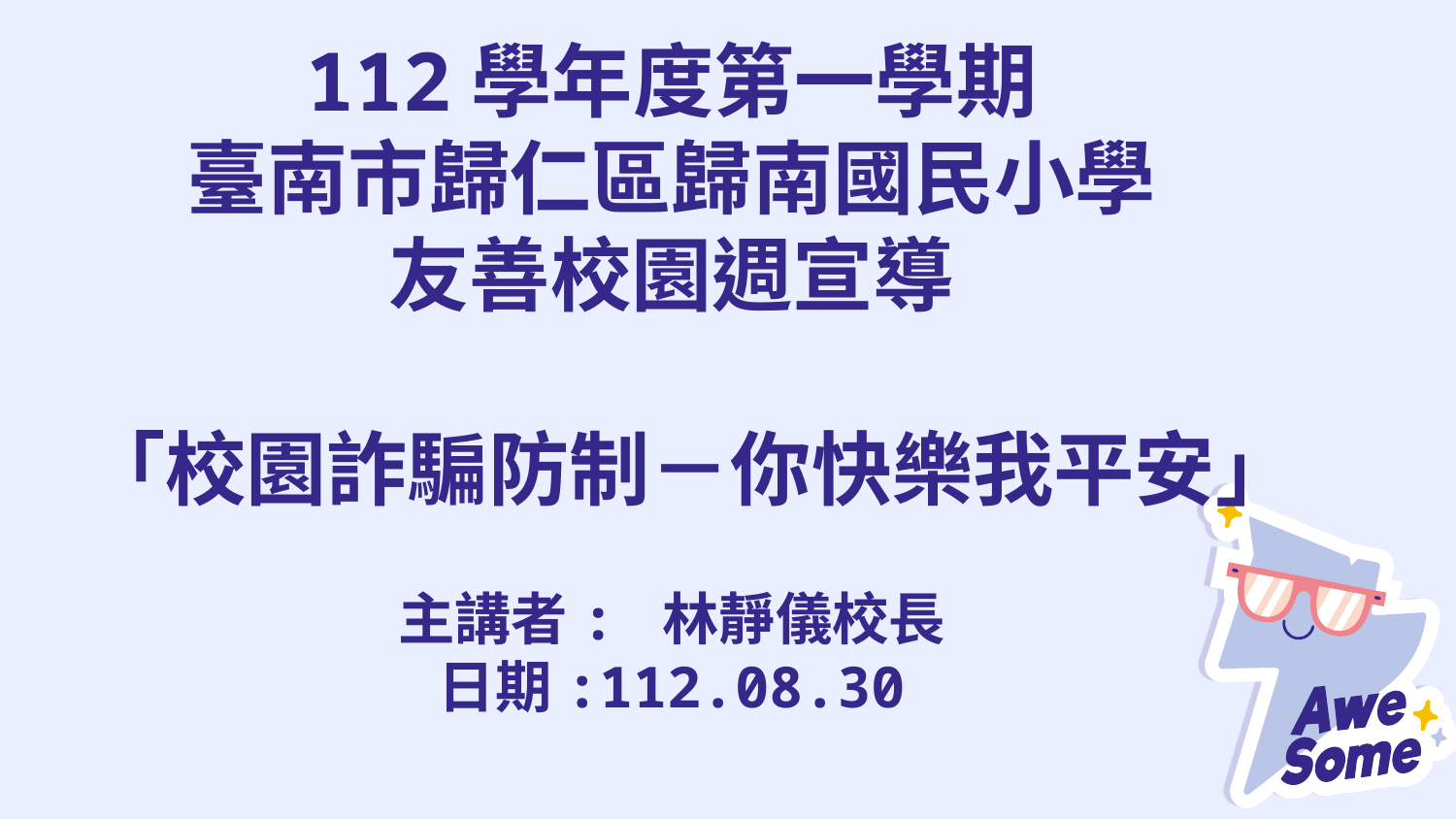

112學年度第一學期
臺南市歸仁區歸南國民小學
友善校園週宣導
 「校園詐騙防制－你快樂我平安」

主講者: 林靜儀校長
日期:112.08.30